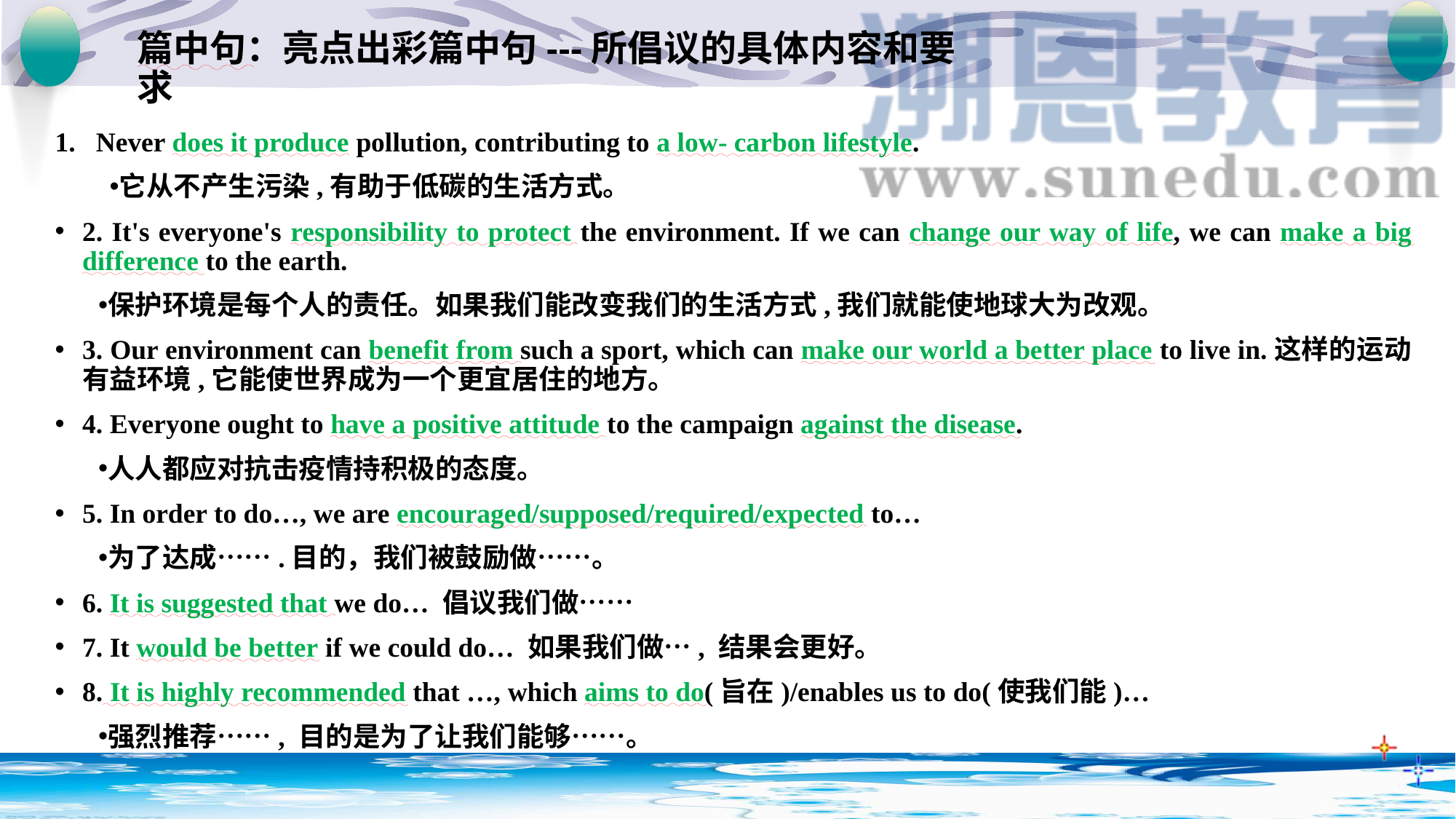

# 篇中句：亮点出彩篇中句---所倡议的具体内容和要求
Never does it produce pollution, contributing to a low- carbon lifestyle.
它从不产生污染,有助于低碳的生活方式。
2. It's everyone's responsibility to protect the environment. If we can change our way of life, we can make a big difference to the earth.
保护环境是每个人的责任。如果我们能改变我们的生活方式,我们就能使地球大为改观。
3. Our environment can benefit from such a sport, which can make our world a better place to live in.这样的运动有益环境,它能使世界成为一个更宜居住的地方。
4. Everyone ought to have a positive attitude to the campaign against the disease.
人人都应对抗击疫情持积极的态度。
5. In order to do…, we are encouraged/supposed/required/expected to…
为了达成…….目的，我们被鼓励做……。
6. It is suggested that we do… 倡议我们做……
7. It would be better if we could do… 如果我们做…, 结果会更好。
8. It is highly recommended that …, which aims to do(旨在)/enables us to do(使我们能)…
强烈推荐……, 目的是为了让我们能够……。